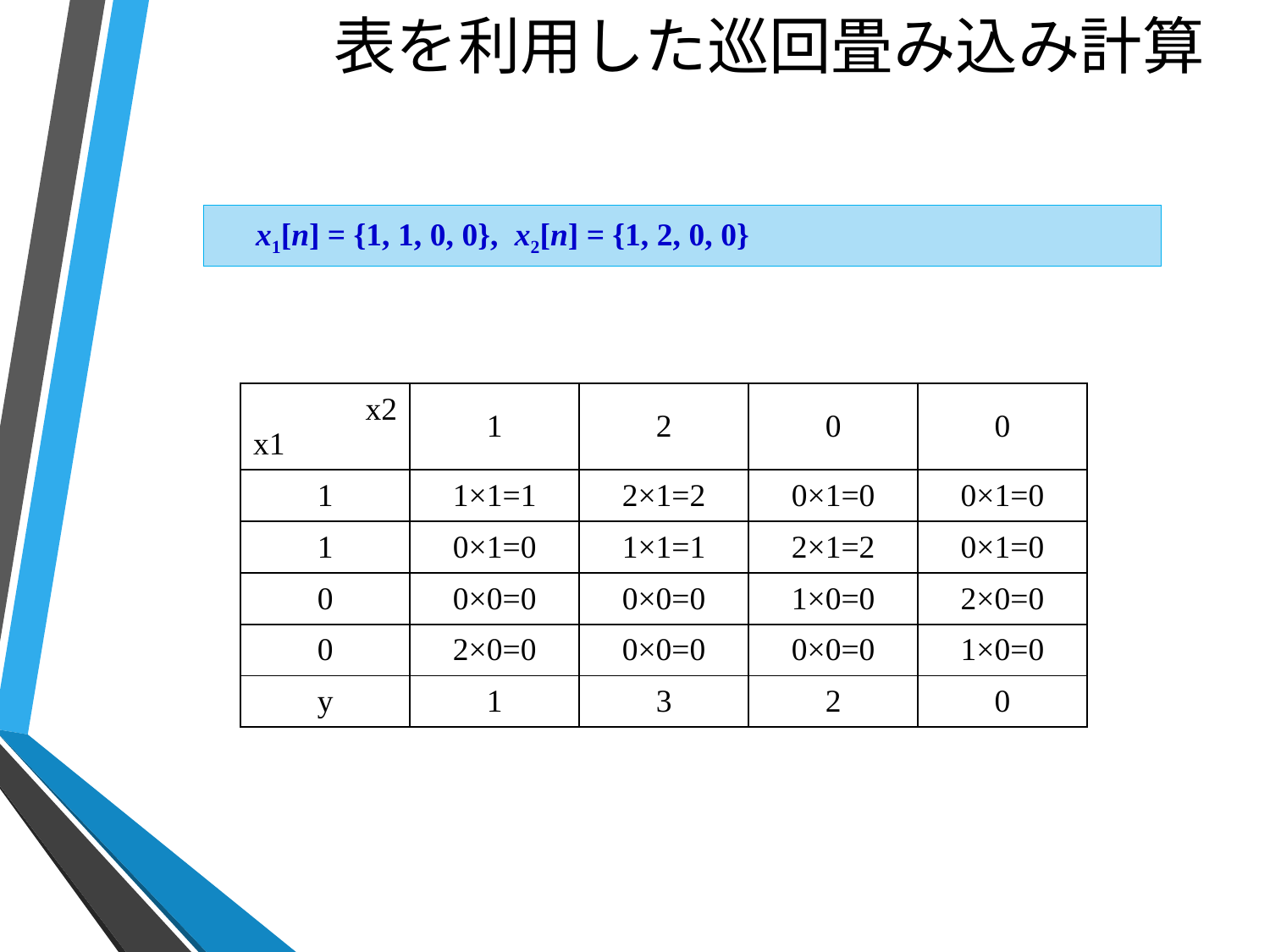

# 表を利用した巡回畳み込み計算
　x1[n] = {1, 1, 0, 0},  x2[n] = {1, 2, 0, 0}
| x2 x1 | 1 | 2 | 0 | 0 |
| --- | --- | --- | --- | --- |
| 1 | 1×1=1 | 2×1=2 | 0×1=0 | 0×1=0 |
| 1 | 0×1=0 | 1×1=1 | 2×1=2 | 0×1=0 |
| 0 | 0×0=0 | 0×0=0 | 1×0=0 | 2×0=0 |
| 0 | 2×0=0 | 0×0=0 | 0×0=0 | 1×0=0 |
| y | 1 | 3 | 2 | 0 |